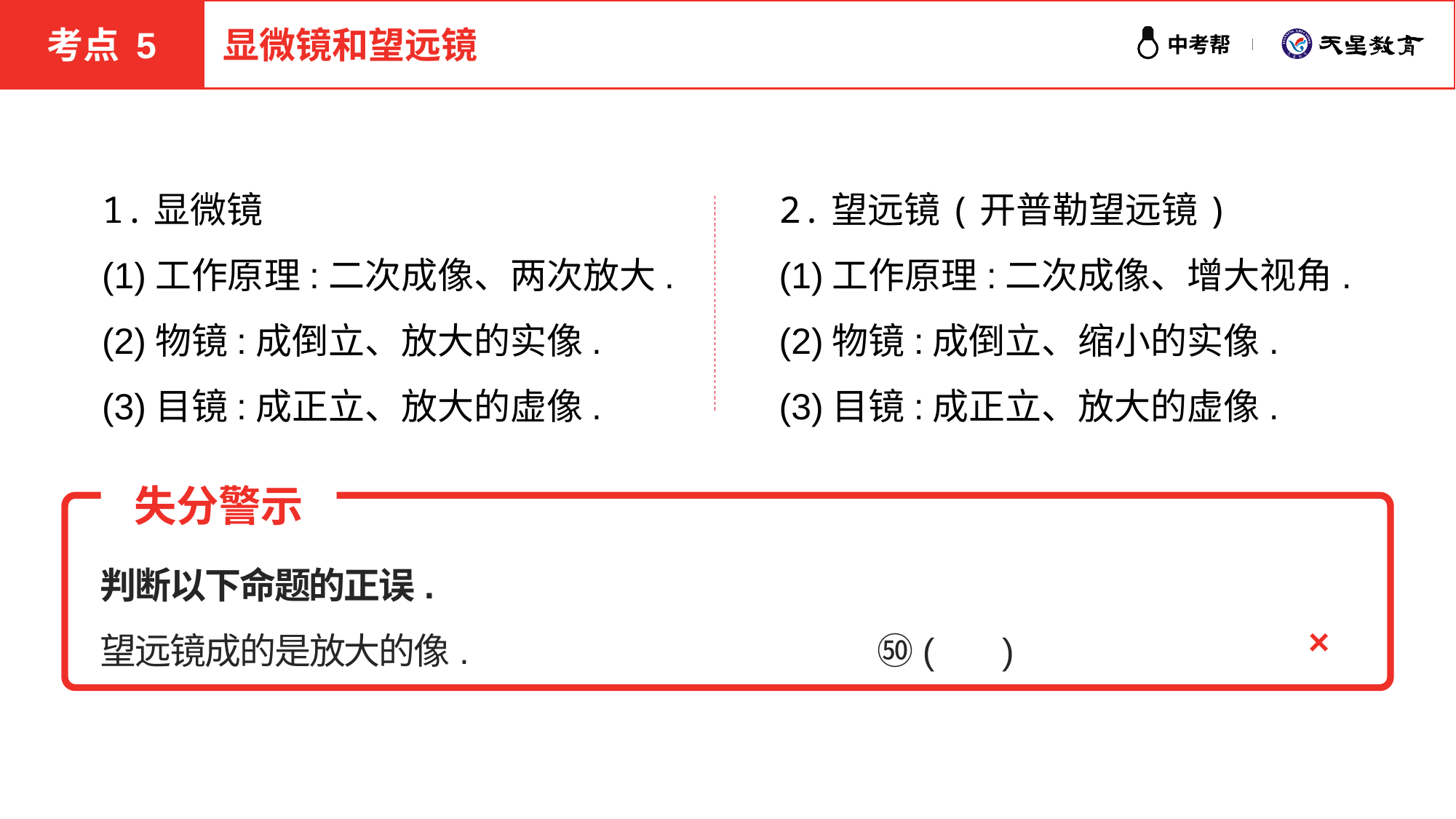

考点 5
显微镜和望远镜
1.显微镜
(1)工作原理:二次成像、两次放大.
(2)物镜:成倒立、放大的实像.
(3)目镜:成正立、放大的虚像.
2.望远镜(开普勒望远镜)
(1)工作原理:二次成像、增大视角.
(2)物镜:成倒立、缩小的实像.
(3)目镜:成正立、放大的虚像.
失分警示

判断以下命题的正误.
望远镜成的是放大的像.                                              ㊿(　  )
×